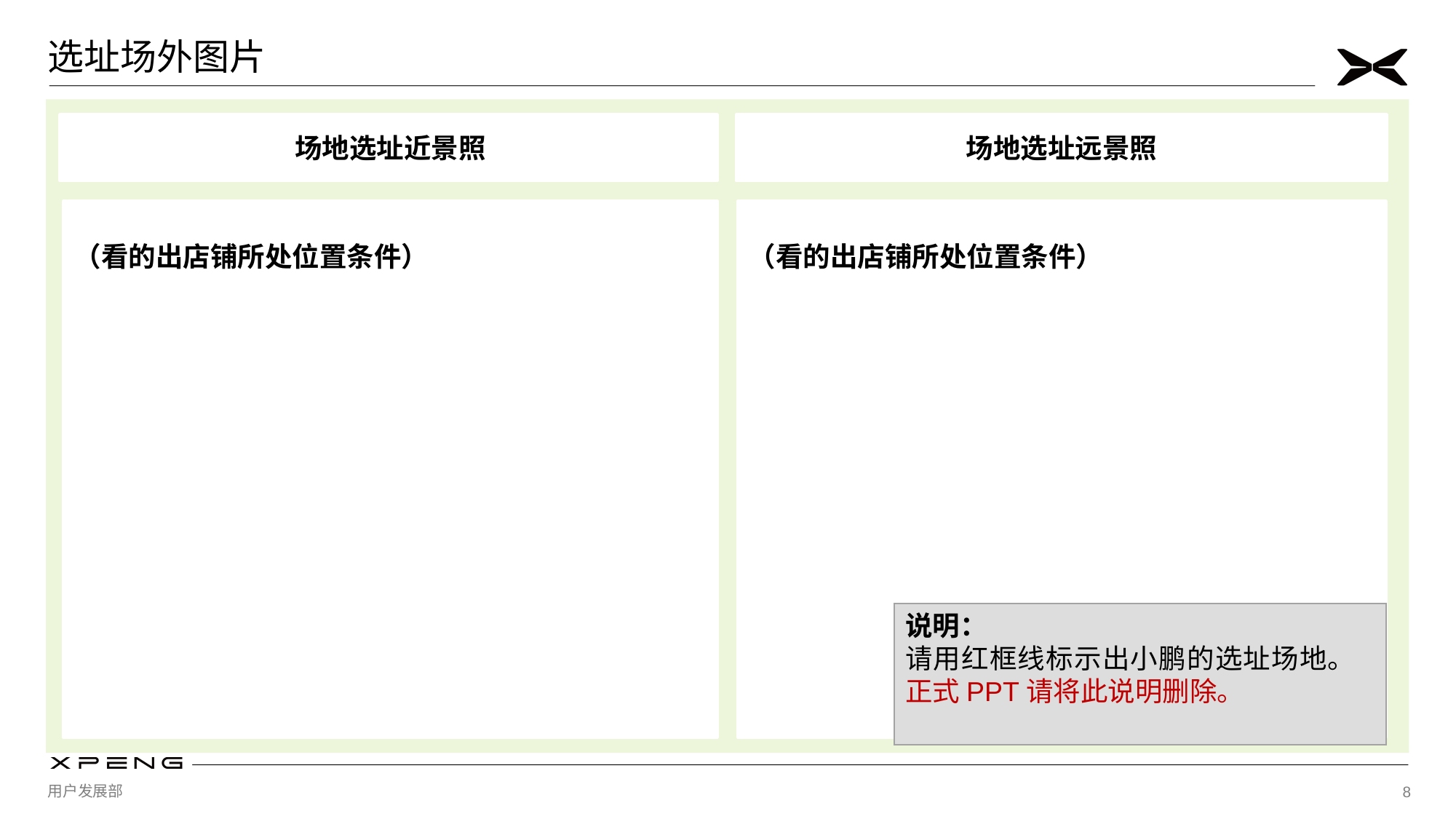

选址场外图片

店铺选址左侧照
场地选址近景照
场地选址远景照

（看的出店铺所处位置条件）

（看的出店铺所处位置条件）

说明：
请用红框线标示出小鹏的选址场地。
正式PPT请将此说明删除。